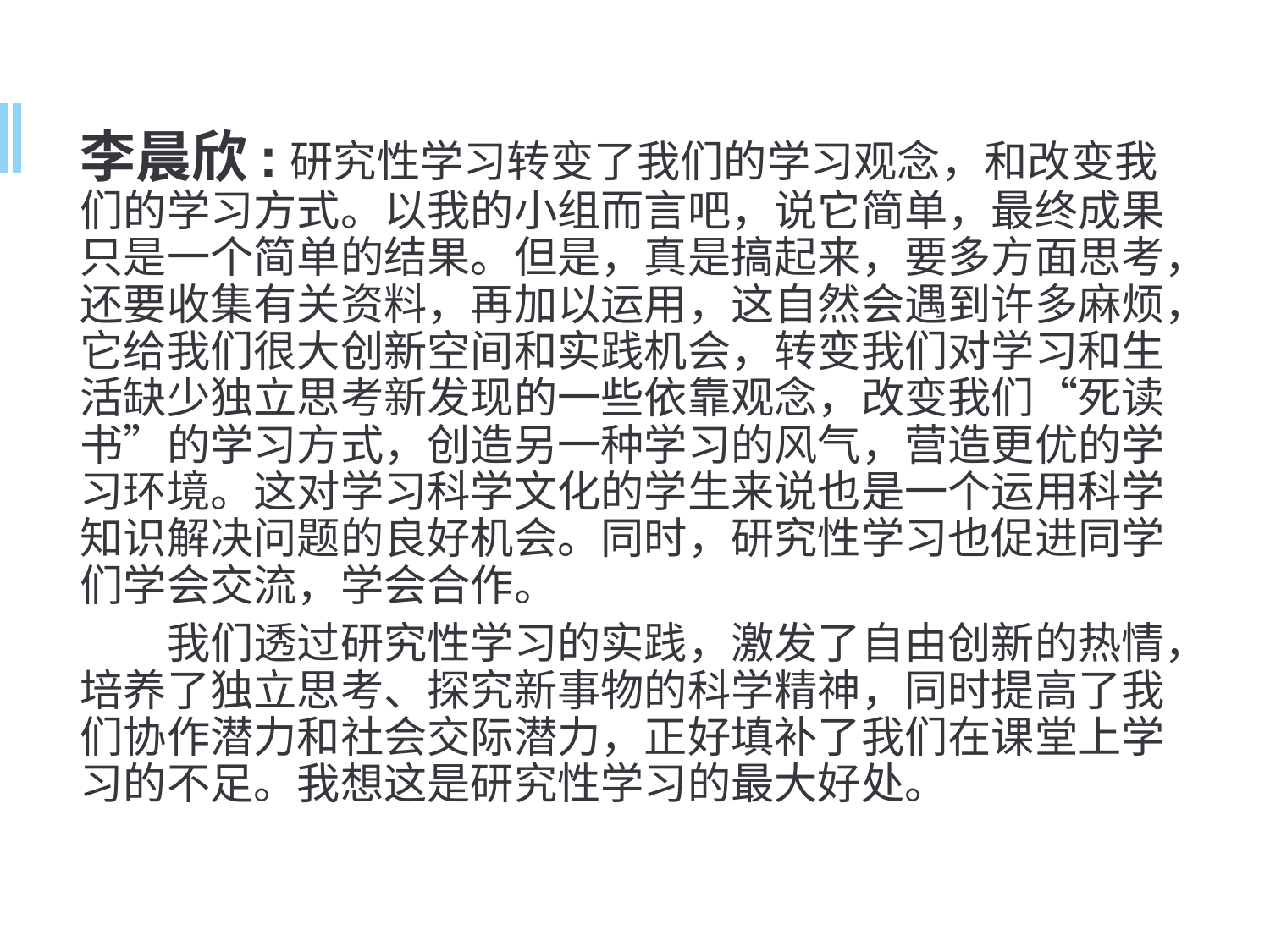

李晨欣:研究性学习转变了我们的学习观念，和改变我们的学习方式。以我的小组而言吧，说它简单，最终成果只是一个简单的结果。但是，真是搞起来，要多方面思考，还要收集有关资料，再加以运用，这自然会遇到许多麻烦，它给我们很大创新空间和实践机会，转变我们对学习和生活缺少独立思考新发现的一些依靠观念，改变我们“死读书”的学习方式，创造另一种学习的风气，营造更优的学习环境。这对学习科学文化的学生来说也是一个运用科学知识解决问题的良好机会。同时，研究性学习也促进同学们学会交流，学会合作。
　　我们透过研究性学习的实践，激发了自由创新的热情，培养了独立思考、探究新事物的科学精神，同时提高了我们协作潜力和社会交际潜力，正好填补了我们在课堂上学习的不足。我想这是研究性学习的最大好处。